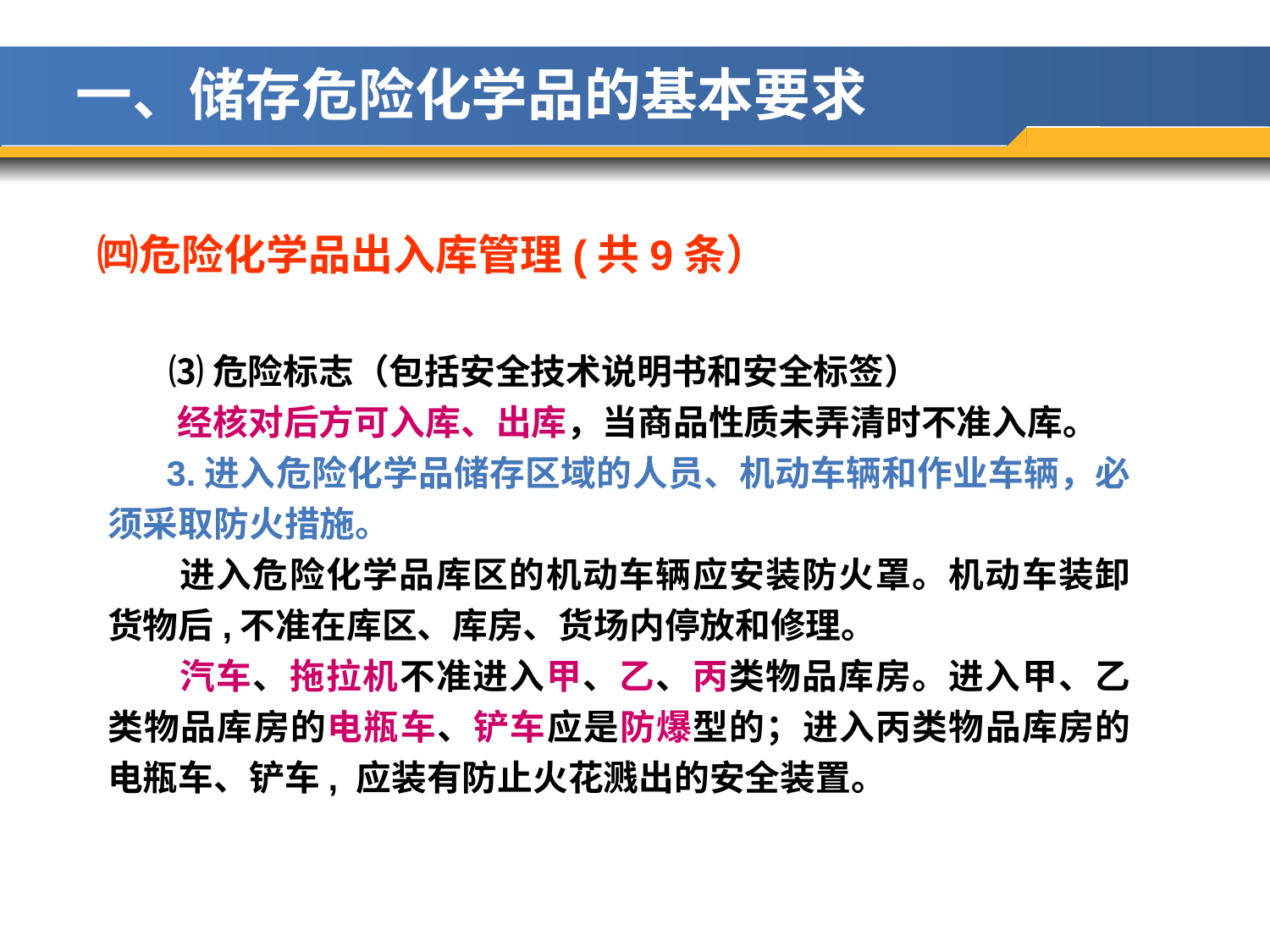

一、储存危险化学品的基本要求

㈣危险化学品出入库管理(共9条）

 ⑶危险标志（包括安全技术说明书和安全标签）
 经核对后方可入库、出库，当商品性质未弄清时不准入库。           3.进入危险化学品储存区域的人员、机动车辆和作业车辆，必须采取防火措施。
 进入危险化学品库区的机动车辆应安装防火罩。机动车装卸货物后,不准在库区、库房、货场内停放和修理。
 汽车、拖拉机不准进入甲、乙、丙类物品库房。进入甲、乙类物品库房的电瓶车、铲车应是防爆型的；进入丙类物品库房的电瓶车、铲车, 应装有防止火花溅出的安全装置。